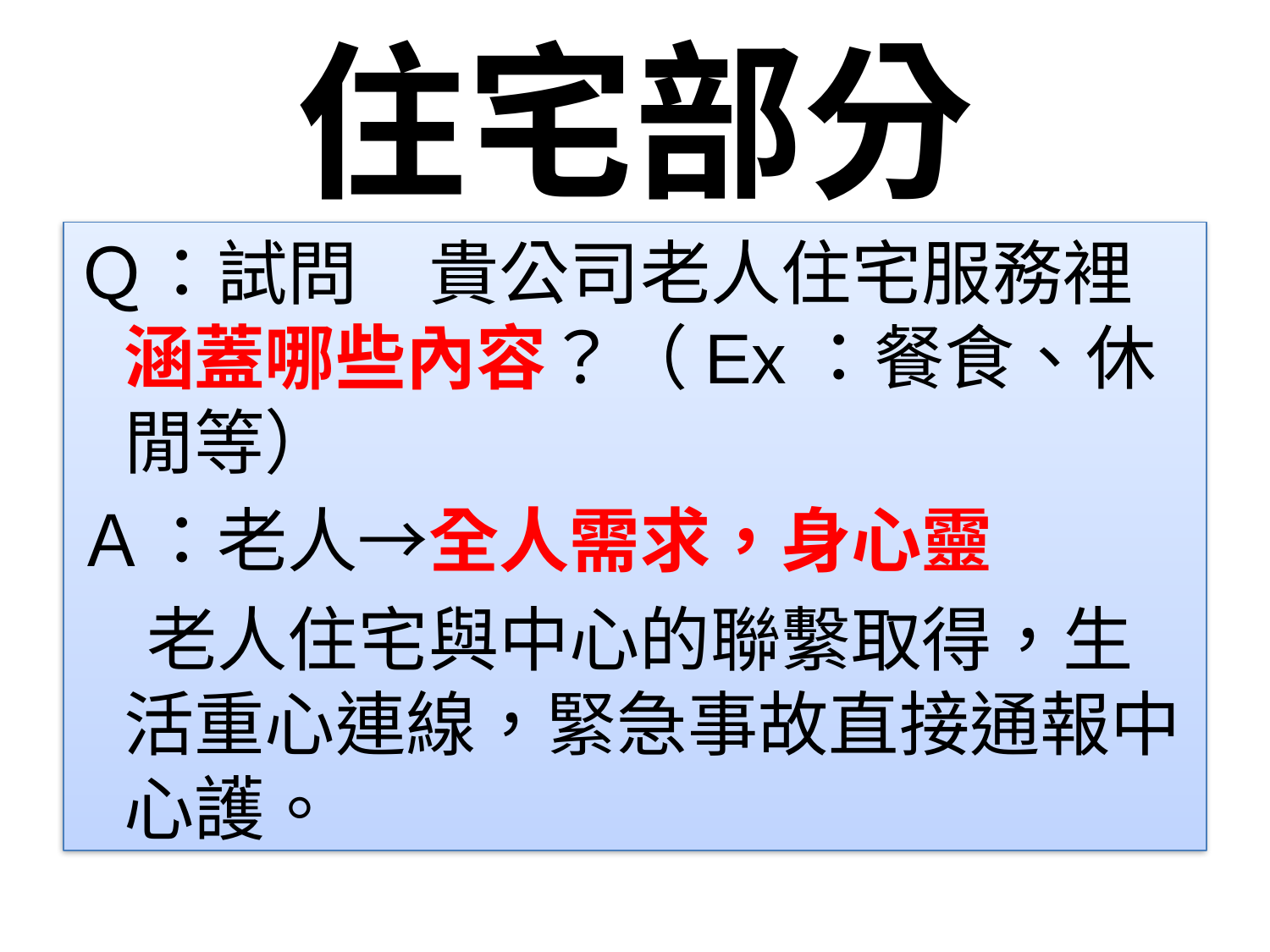

# 住宅部分
Ｑ：試問　貴公司老人住宅服務裡涵蓋哪些內容？（Ex：餐食、休閒等）
Ａ：老人→全人需求，身心靈
　老人住宅與中心的聯繫取得，生活重心連線，緊急事故直接通報中心護。